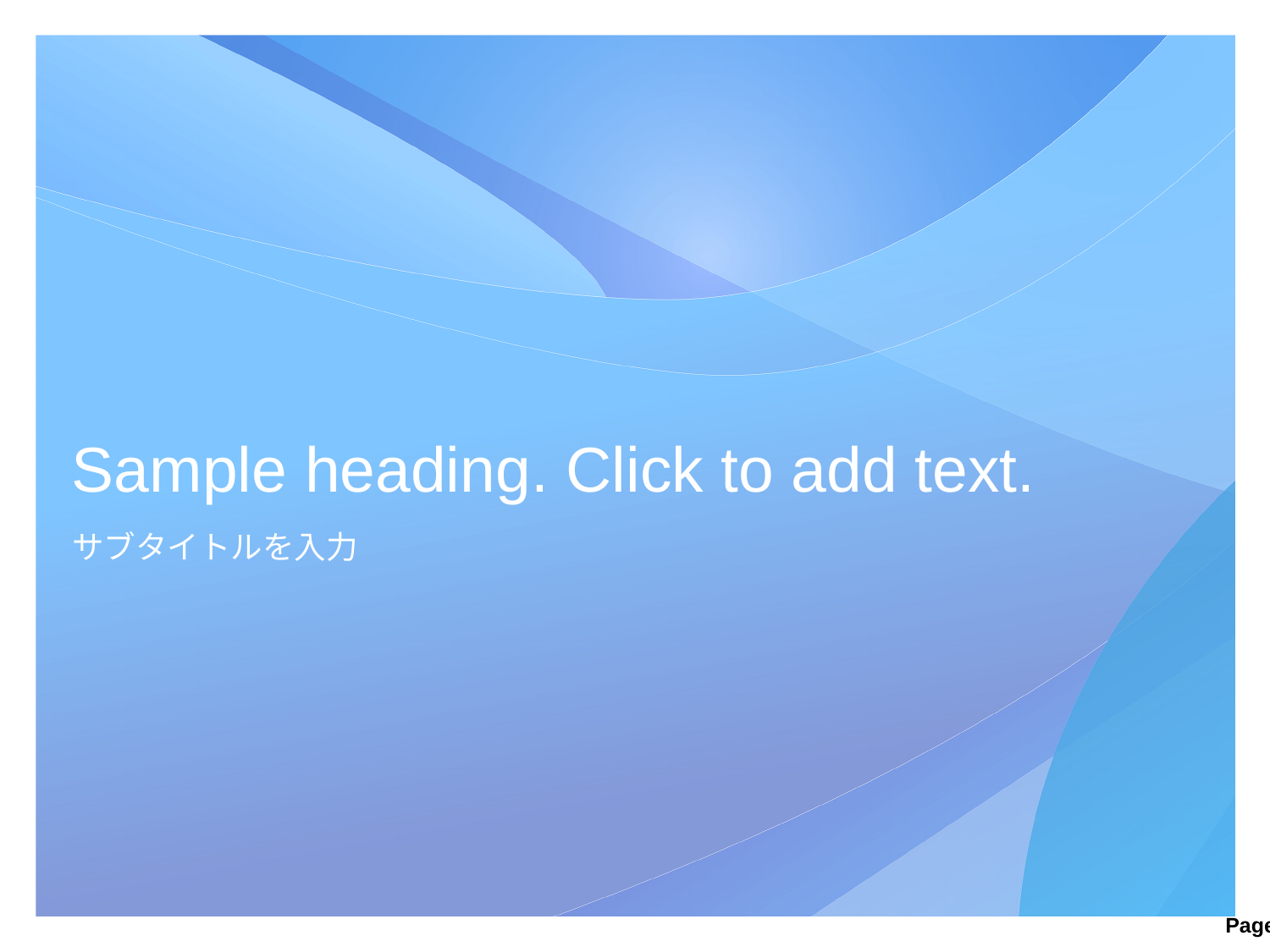

# Sample heading. Click to add text.
サブタイトルを入力